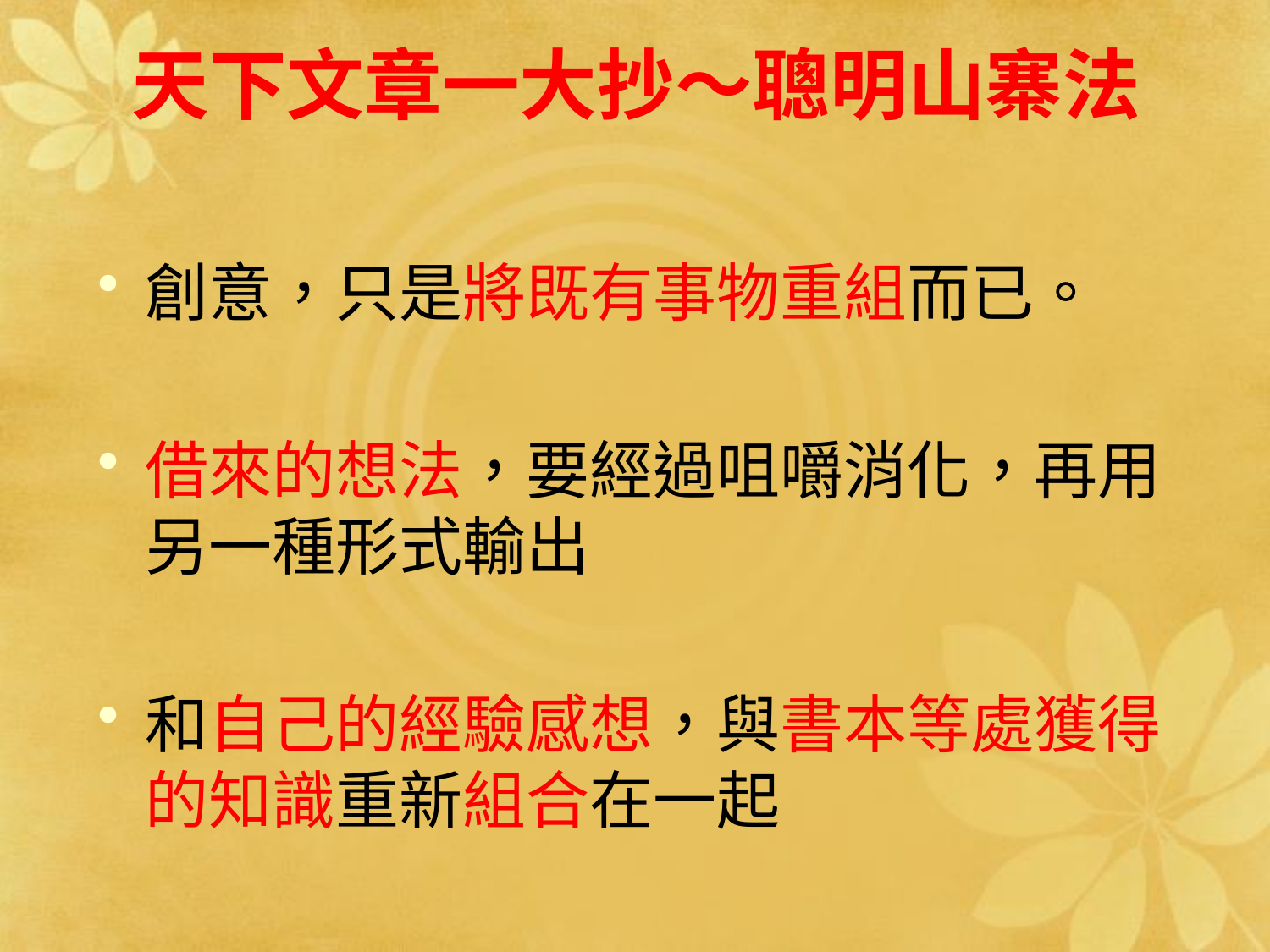

# 天下文章一大抄～聰明山寨法
創意，只是將既有事物重組而已。

借來的想法，要經過咀嚼消化，再用另一種形式輸出

和自己的經驗感想，與書本等處獲得的知識重新組合在一起